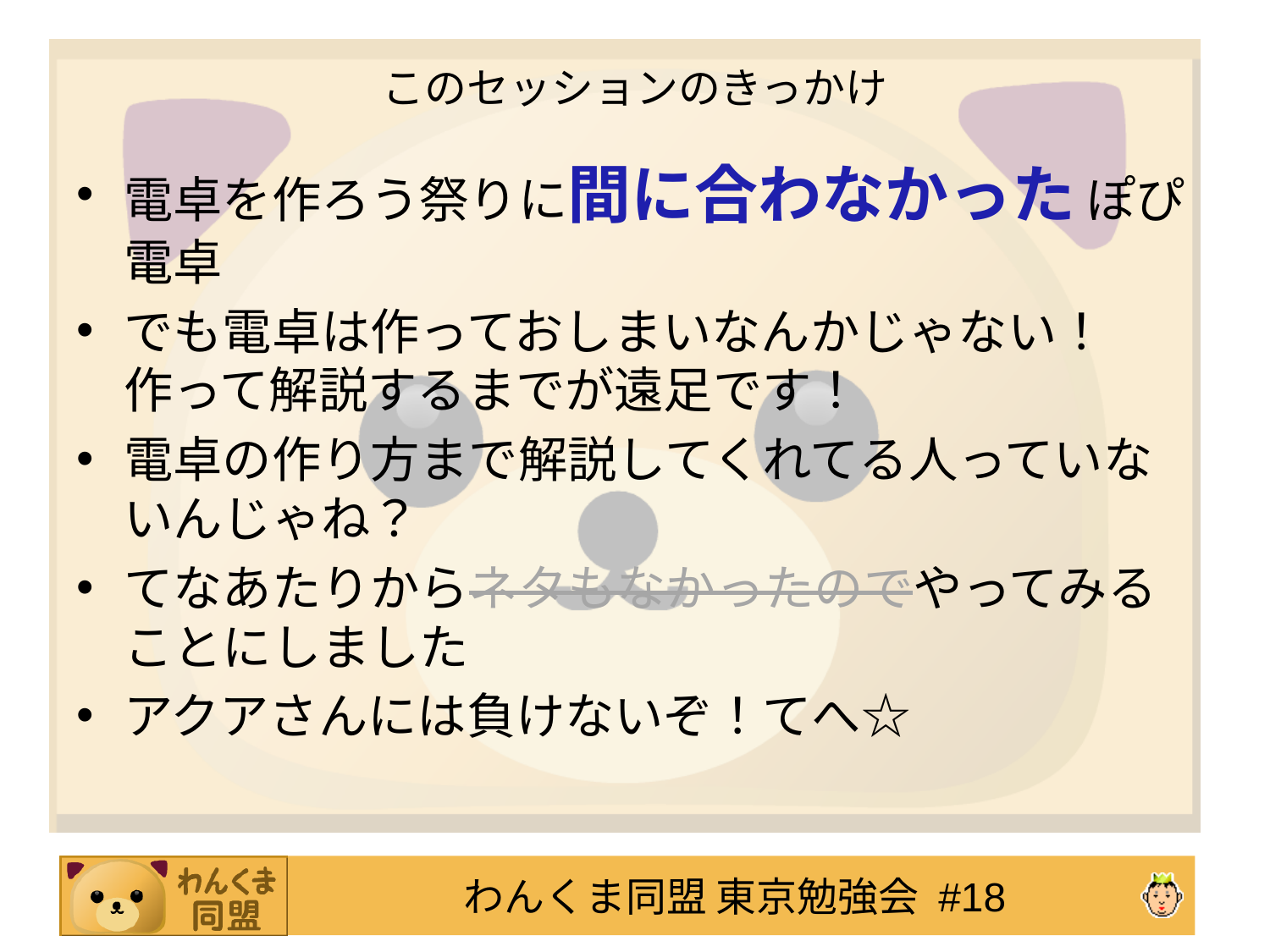

# このセッションのきっかけ
電卓を作ろう祭りに間に合わなかった ぽぴ電卓
でも電卓は作っておしまいなんかじゃない！作って解説するまでが遠足です！
電卓の作り方まで解説してくれてる人っていないんじゃね？
てなあたりからネタもなかったのでやってみることにしました
アクアさんには負けないぞ！てへ☆